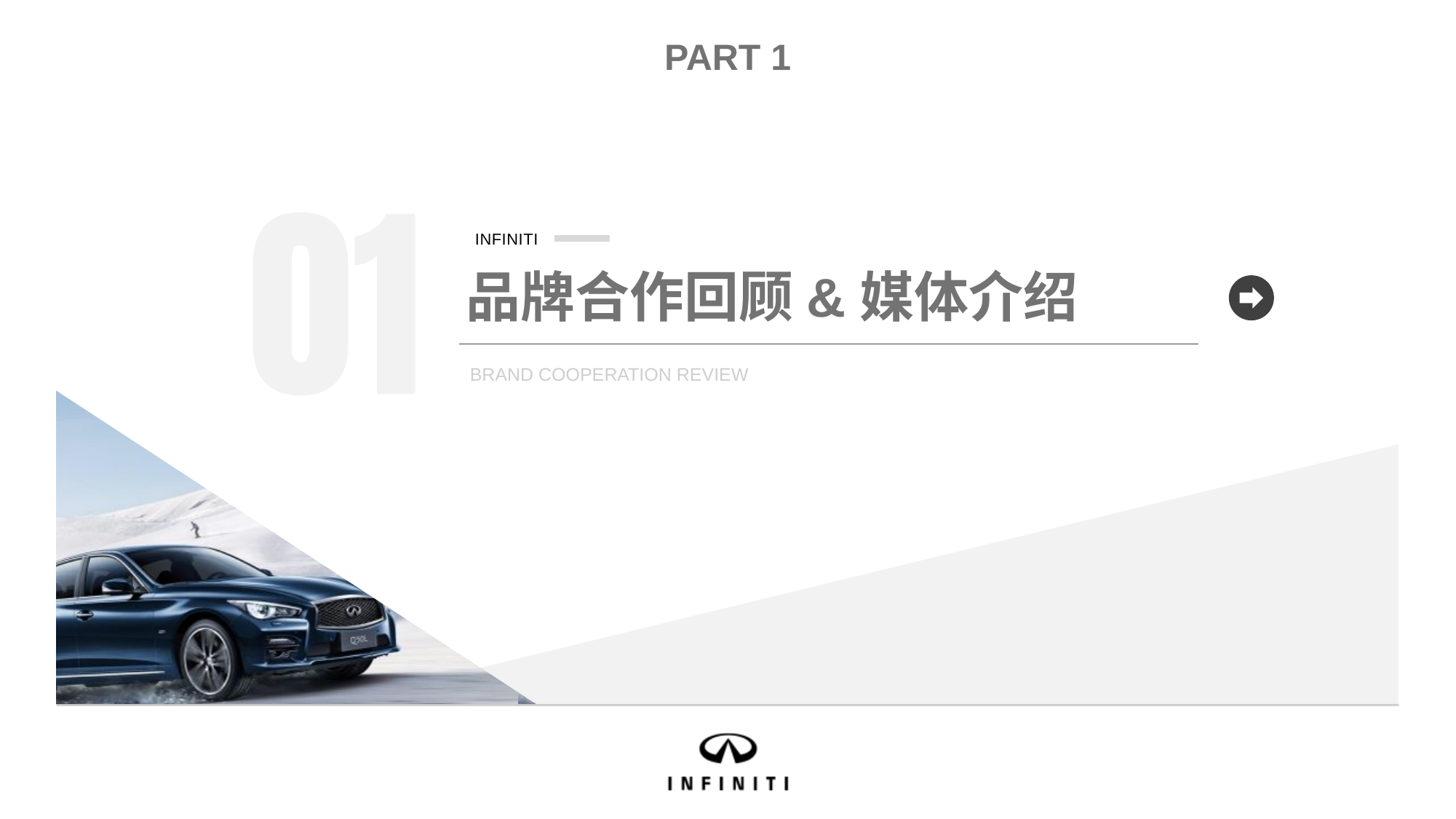

PART 1
01
品牌合作回顾&媒体介绍
BRAND COOPERATION REVIEW
INFINITI